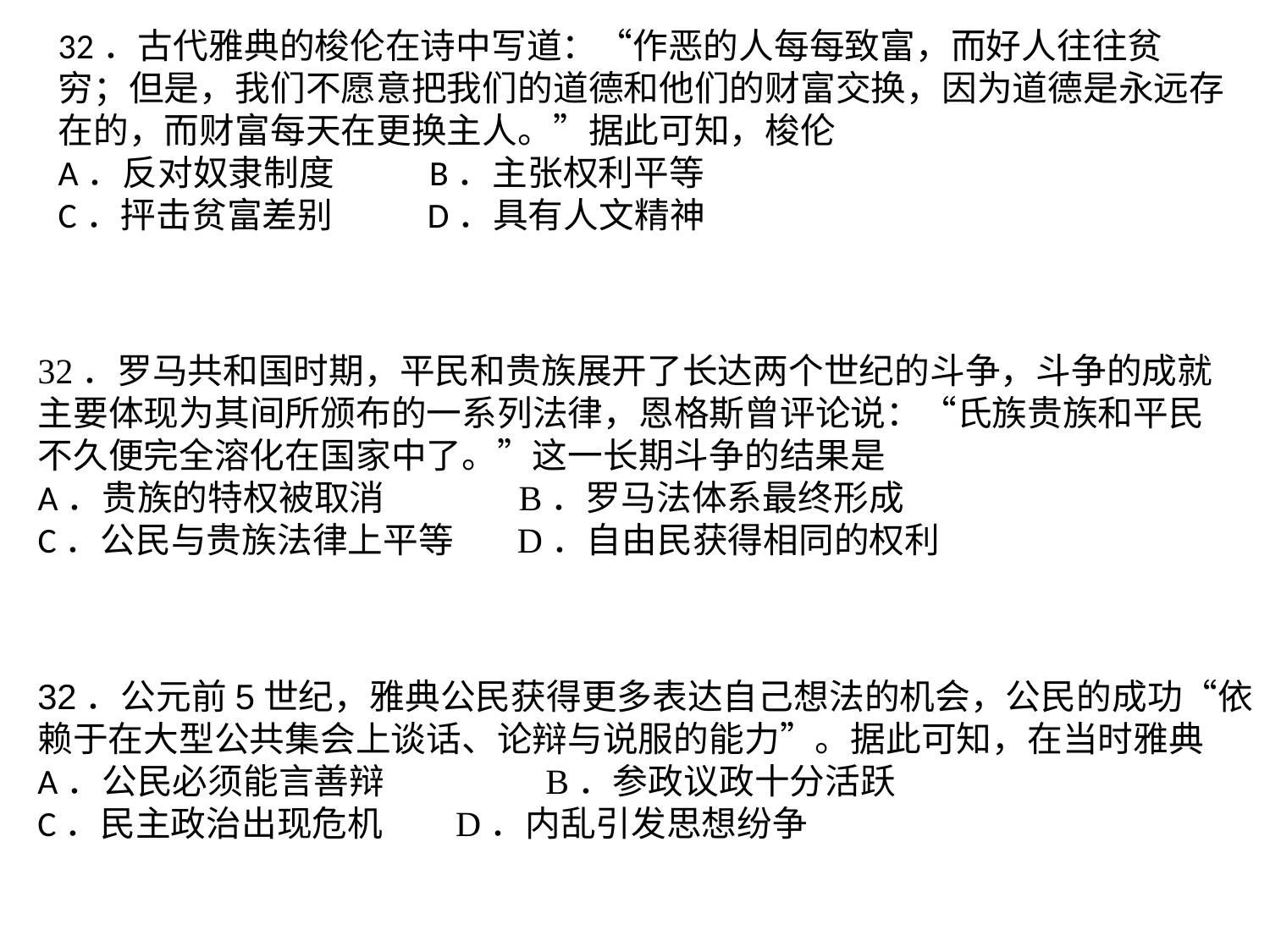

32．古代雅典的梭伦在诗中写道：“作恶的人每每致富，而好人往往贫穷；但是，我们不愿意把我们的道德和他们的财富交换，因为道德是永远存在的，而财富每天在更换主人。”据此可知，梭伦A．反对奴隶制度           B．主张权利平等C．抨击贫富差别           D．具有人文精神
32．罗马共和国时期，平民和贵族展开了长达两个世纪的斗争，斗争的成就主要体现为其间所颁布的一系列法律，恩格斯曾评论说：“氏族贵族和平民不久便完全溶化在国家中了。”这一长期斗争的结果是A．贵族的特权被取消                B．罗马法体系最终形成C．公民与贵族法律上平等       D．自由民获得相同的权利
32．公元前5世纪，雅典公民获得更多表达自己想法的机会，公民的成功“依赖于在大型公共集会上谈话、论辩与说服的能力”。据此可知，在当时雅典A．公民必须能言善辩          	B．参政议政十分活跃C．民主政治出现危机    	D．内乱引发思想纷争